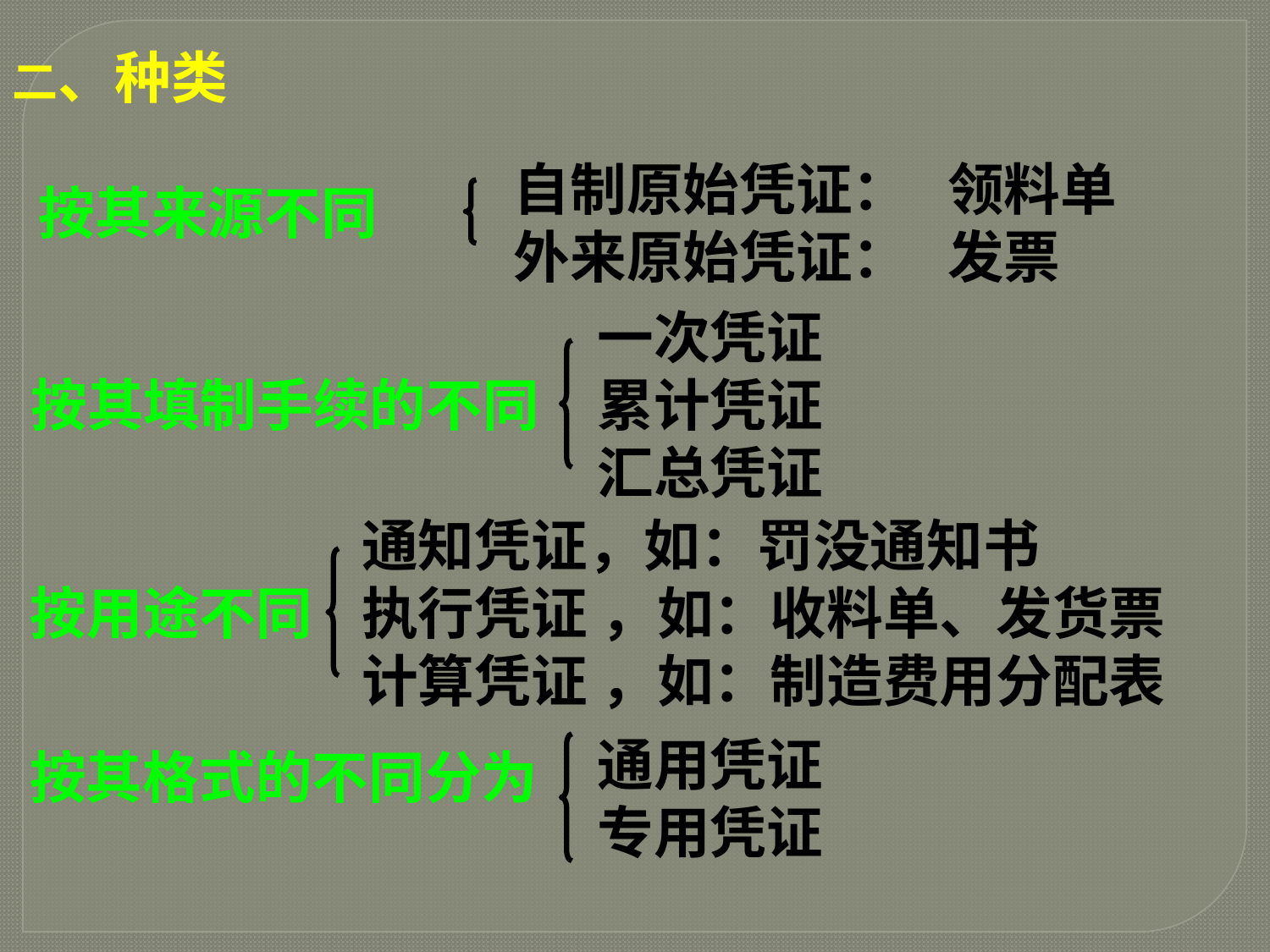

二、种类

 按其来源不同
自制原始凭证：   领料单
外来原始凭证：   发票

一次凭证
累计凭证
汇总凭证

 按其填制手续的不同
通知凭证，如：罚没通知书
执行凭证 ，如：收料单、发货票
计算凭证 ，如：制造费用分配表

 按用途不同
通用凭证
专用凭证

 按其格式的不同分为